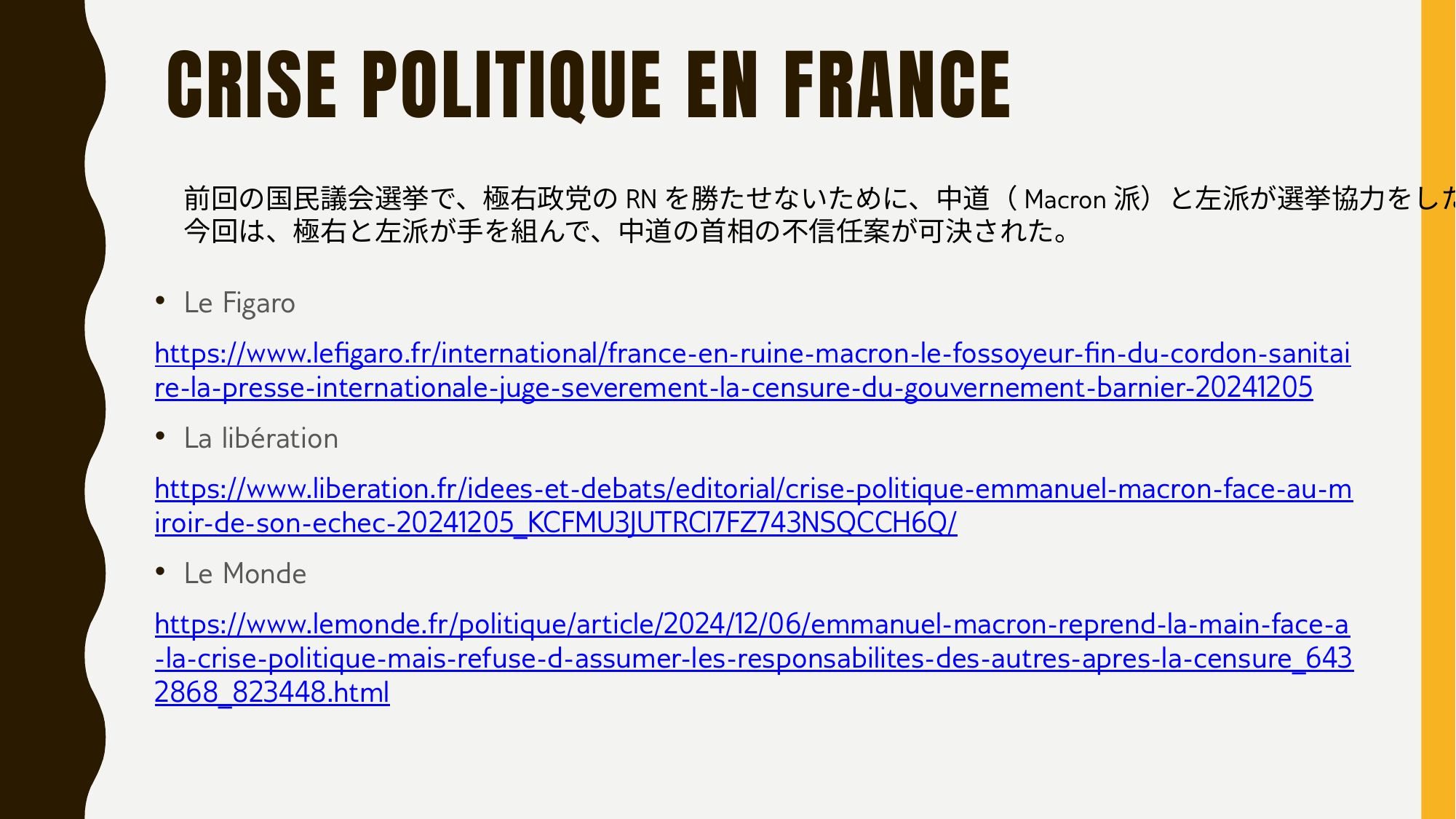

# Crise politique en FraNCe
前回の国民議会選挙で、極右政党のRNを勝たせないために、中道（Macron派）と左派が選挙協力をした。
今回は、極右と左派が手を組んで、中道の首相の不信任案が可決された。
Le Figaro
https://www.lefigaro.fr/international/france-en-ruine-macron-le-fossoyeur-fin-du-cordon-sanitaire-la-presse-internationale-juge-severement-la-censure-du-gouvernement-barnier-20241205
La libération
https://www.liberation.fr/idees-et-debats/editorial/crise-politique-emmanuel-macron-face-au-miroir-de-son-echec-20241205_KCFMU3JUTRCI7FZ743NSQCCH6Q/
Le Monde
https://www.lemonde.fr/politique/article/2024/12/06/emmanuel-macron-reprend-la-main-face-a-la-crise-politique-mais-refuse-d-assumer-les-responsabilites-des-autres-apres-la-censure_6432868_823448.html